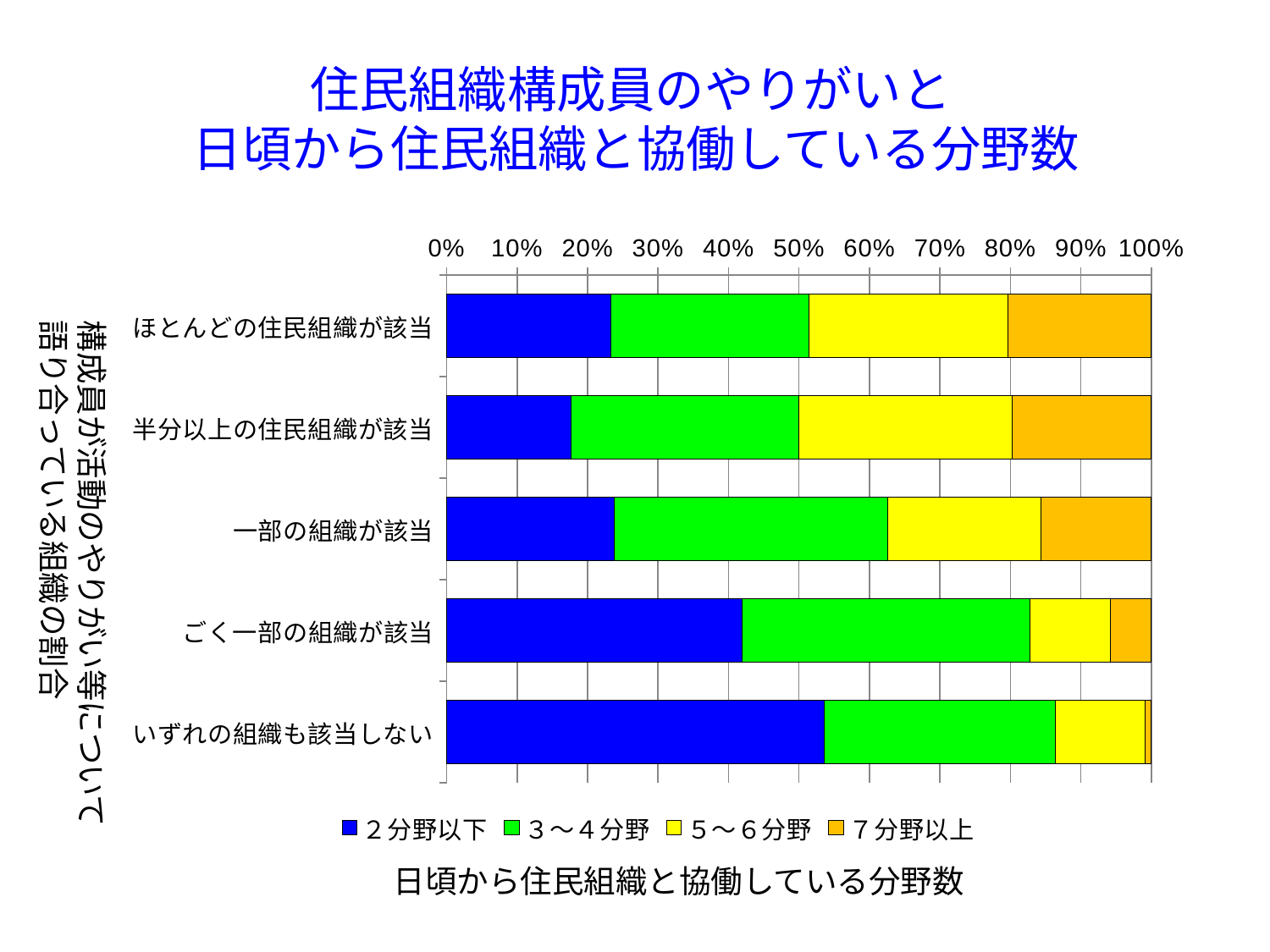

# 住民組織構成員のやりがいと 日頃から住民組織と協働している分野数

### Chart

| Category | ２分野以下 | ３～４分野 | ５～６分野 | ７分野以上 |
|---|---|---|---|---|
| ほとんどの住民組織が該当 | 24.0 | 29.0 | 29.0 | 21.0 |
| 半分以上の住民組織が該当 | 17.0 | 31.0 | 29.0 | 19.0 |
| 一部の組織が該当 | 67.0 | 109.0 | 61.0 | 44.0 |
| ごく一部の組織が該当 | 102.0 | 99.0 | 28.0 | 14.0 |
| いずれの組織も該当しない | 59.0 | 36.0 | 14.0 | 1.0 |
構成員が活動のやりがい等について
語り合っている組織の割合
日頃から住民組織と協働している分野数